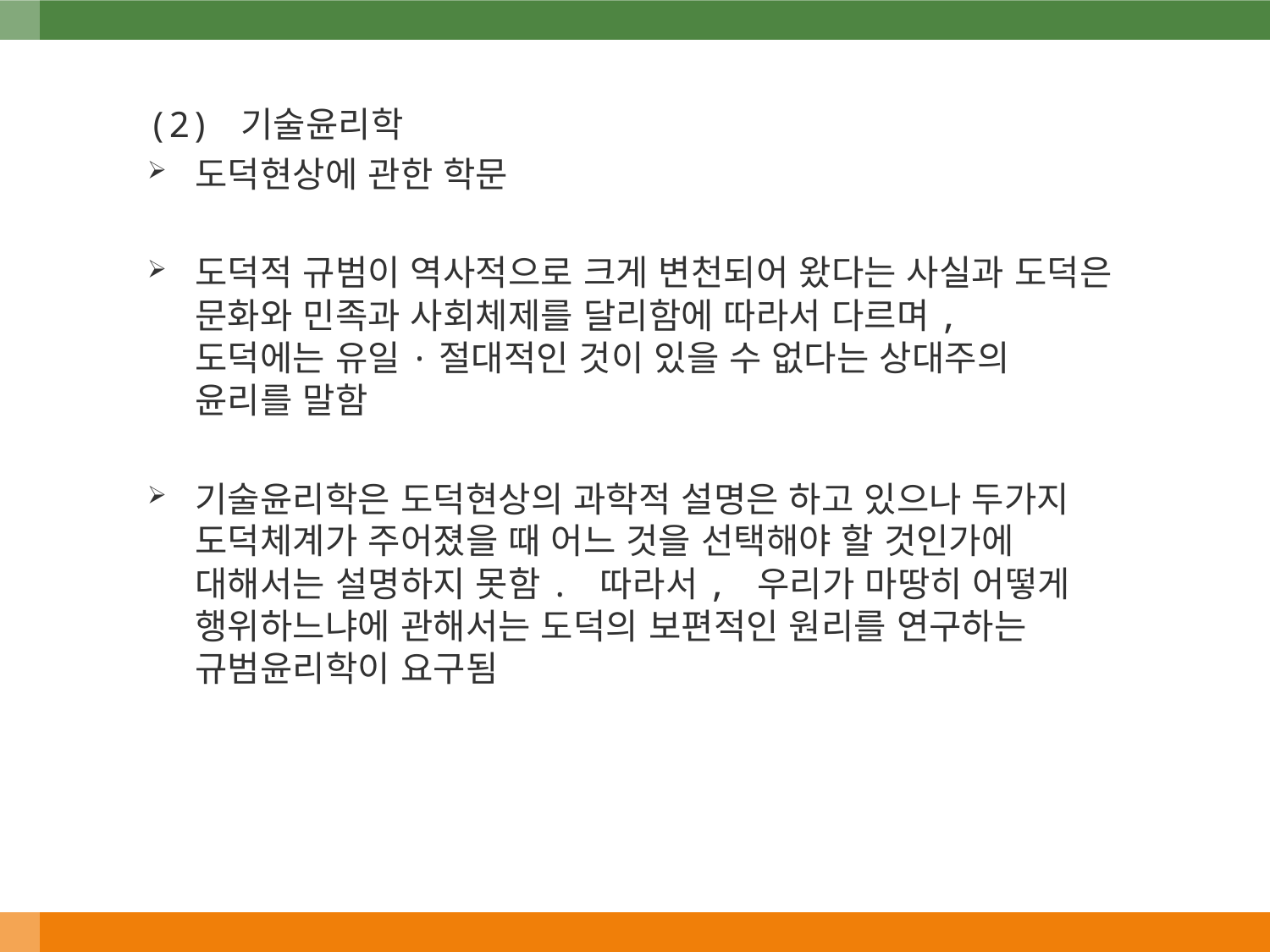

(2) 기술윤리학
도덕현상에 관한 학문

도덕적 규범이 역사적으로 크게 변천되어 왔다는 사실과 도덕은 문화와 민족과 사회체제를 달리함에 따라서 다르며, 도덕에는 유일·절대적인 것이 있을 수 없다는 상대주의 윤리를 말함

기술윤리학은 도덕현상의 과학적 설명은 하고 있으나 두가지 도덕체계가 주어졌을 때 어느 것을 선택해야 할 것인가에 대해서는 설명하지 못함. 따라서, 우리가 마땅히 어떻게 행위하느냐에 관해서는 도덕의 보편적인 원리를 연구하는 규범윤리학이 요구됨